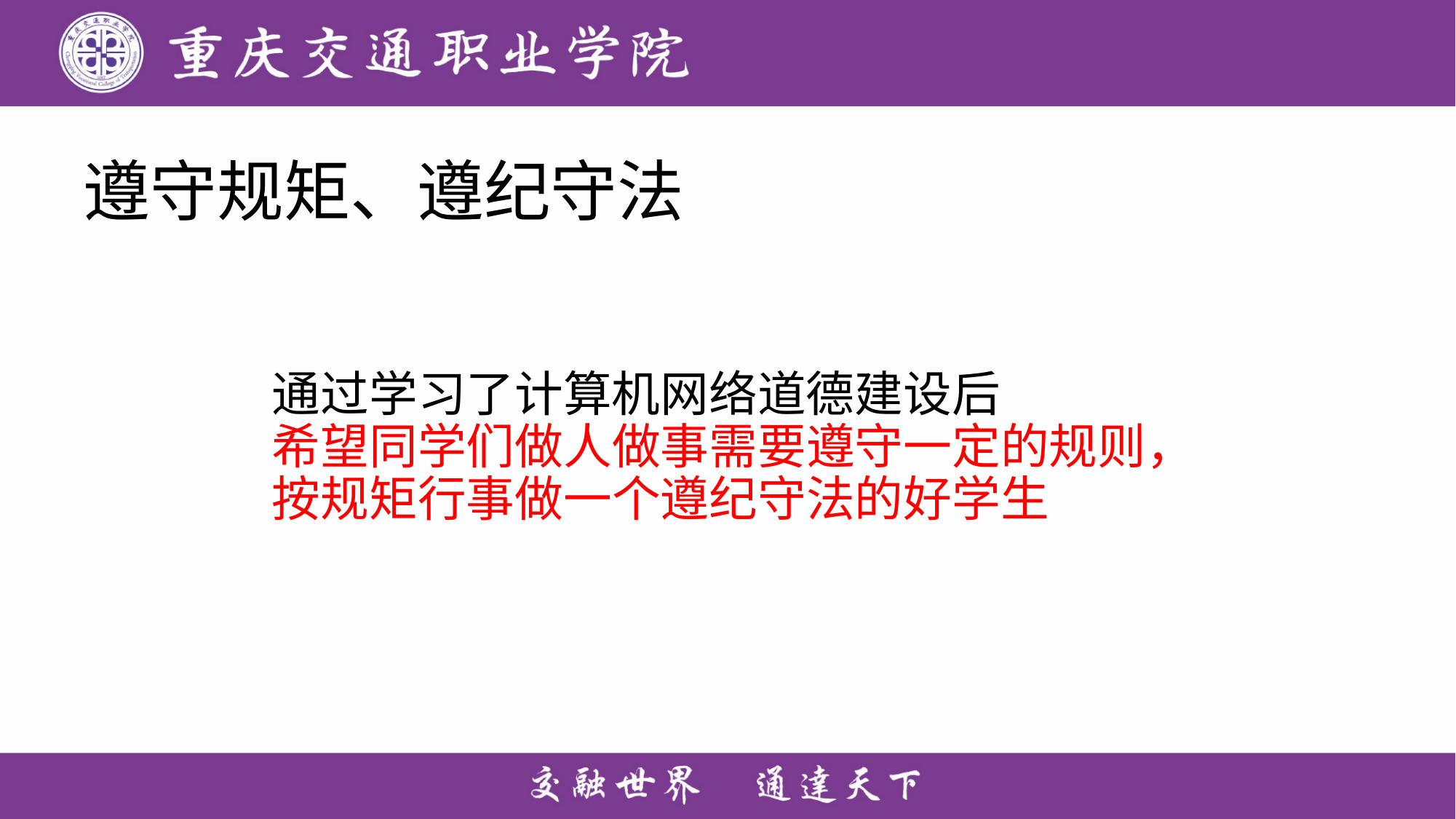

# 遵守规矩、遵纪守法
通过学习了计算机网络道德建设后
希望同学们做人做事需要遵守一定的规则，
按规矩行事做一个遵纪守法的好学生